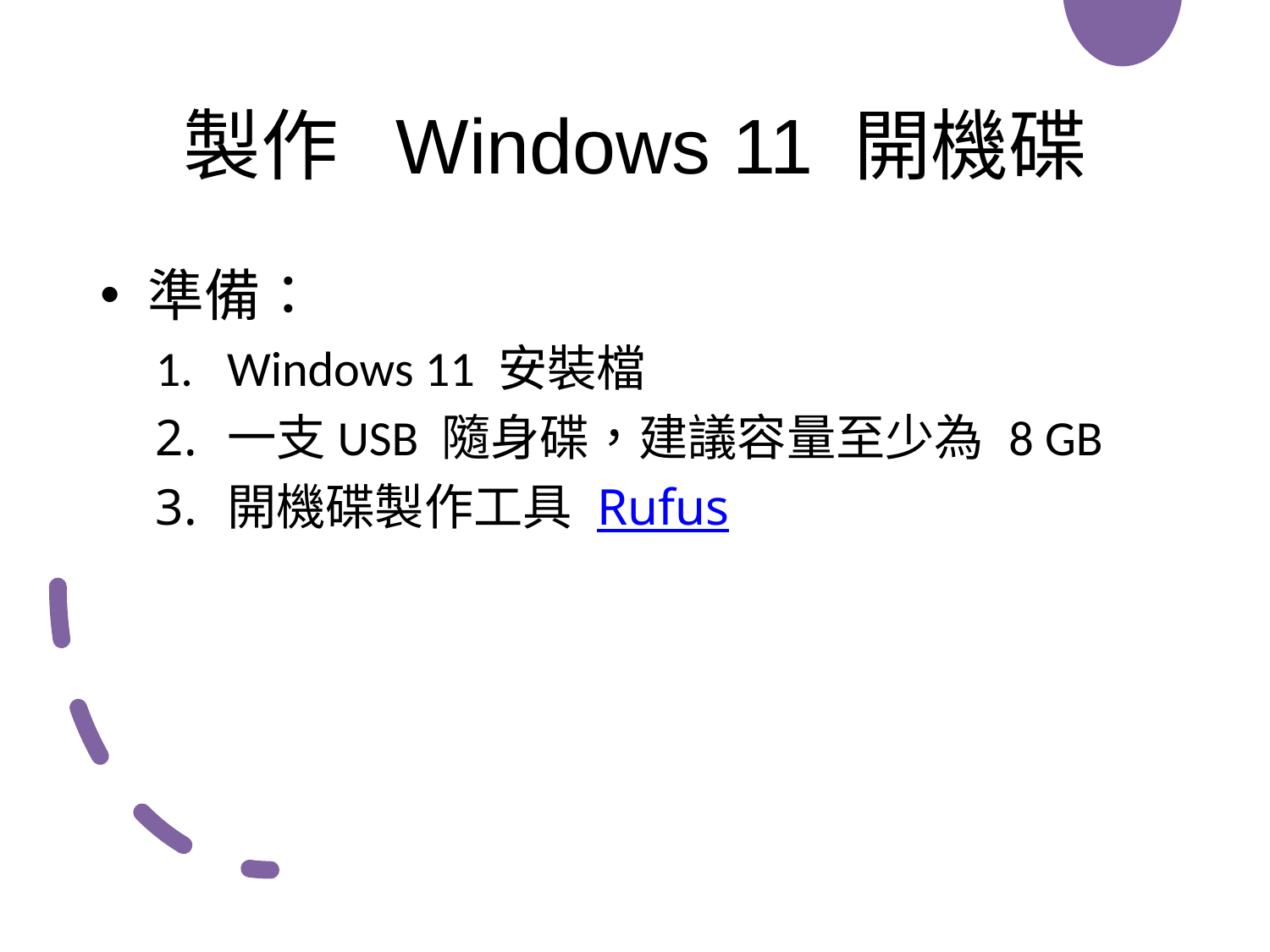

# 製作 Windows 11 開機碟
準備：
Windows 11 安裝檔
一支USB 隨身碟，建議容量至少為 8 GB
開機碟製作工具 Rufus